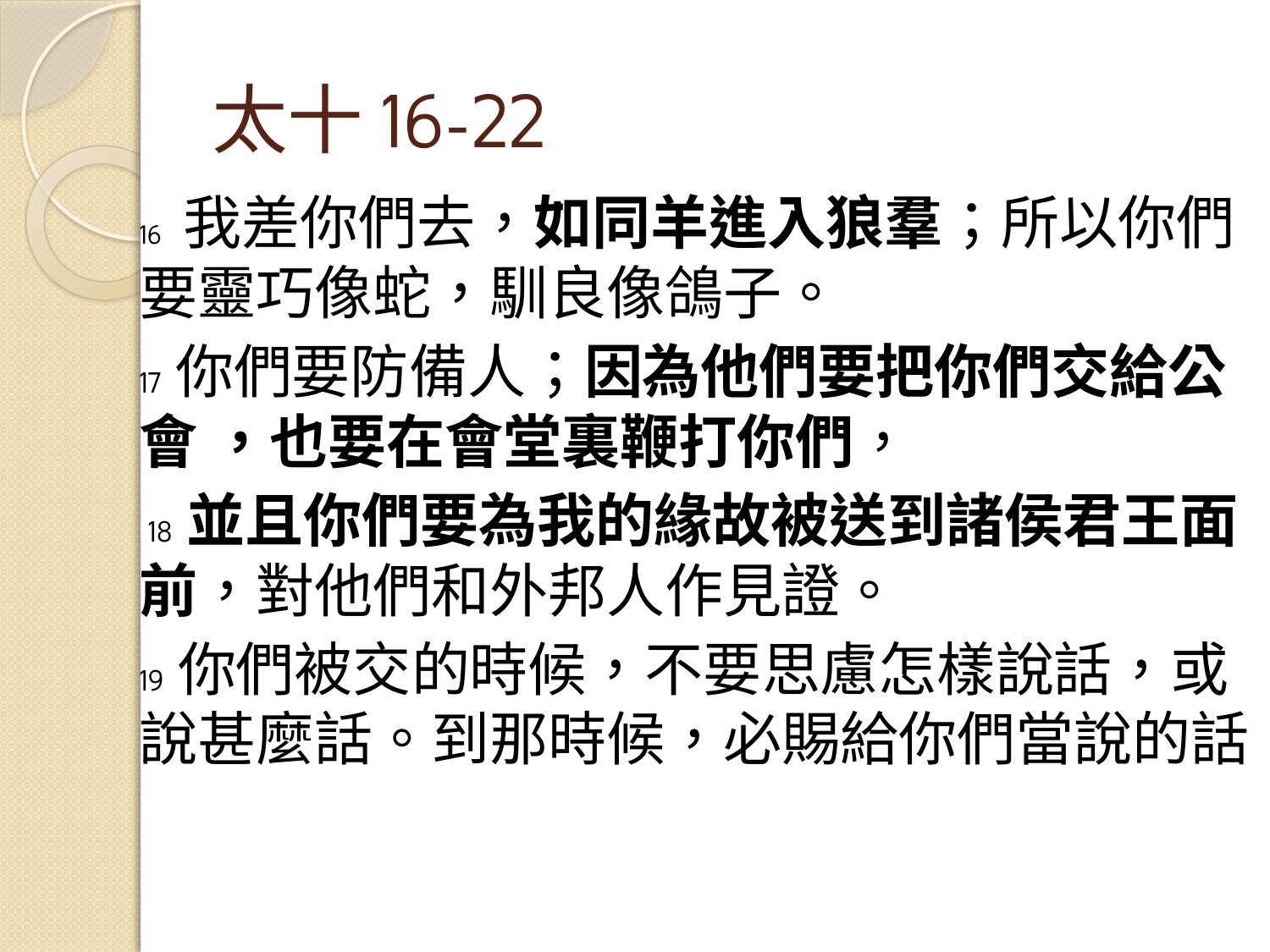

# 太十16-22
16 我差你們去，如同羊進入狼羣；所以你們要靈巧像蛇，馴良像鴿子。
17 你們要防備人；因為他們要把你們交給公會 ，也要在會堂裏鞭打你們，
 18 並且你們要為我的緣故被送到諸侯君王面前，對他們和外邦人作見證。
19 你們被交的時候，不要思慮怎樣說話，或說甚麼話。到那時候，必賜給你們當說的話；